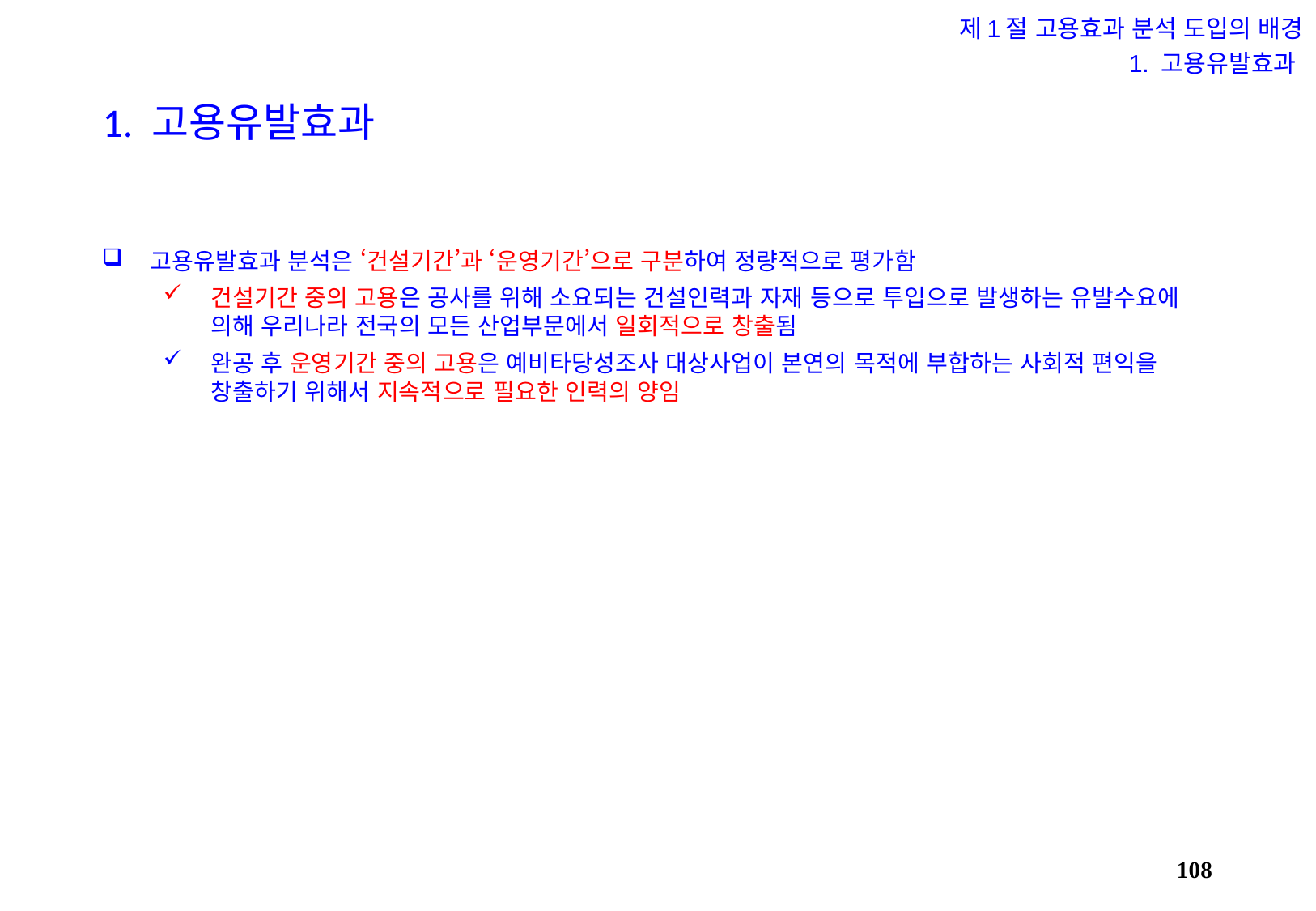

제1절 고용효과 분석 도입의 배경
1. 고용유발효과
# 1. 고용유발효과
고용유발효과 분석은 ‘건설기간’과 ‘운영기간’으로 구분하여 정량적으로 평가함
건설기간 중의 고용은 공사를 위해 소요되는 건설인력과 자재 등으로 투입으로 발생하는 유발수요에 의해 우리나라 전국의 모든 산업부문에서 일회적으로 창출됨
완공 후 운영기간 중의 고용은 예비타당성조사 대상사업이 본연의 목적에 부합하는 사회적 편익을 창출하기 위해서 지속적으로 필요한 인력의 양임
108